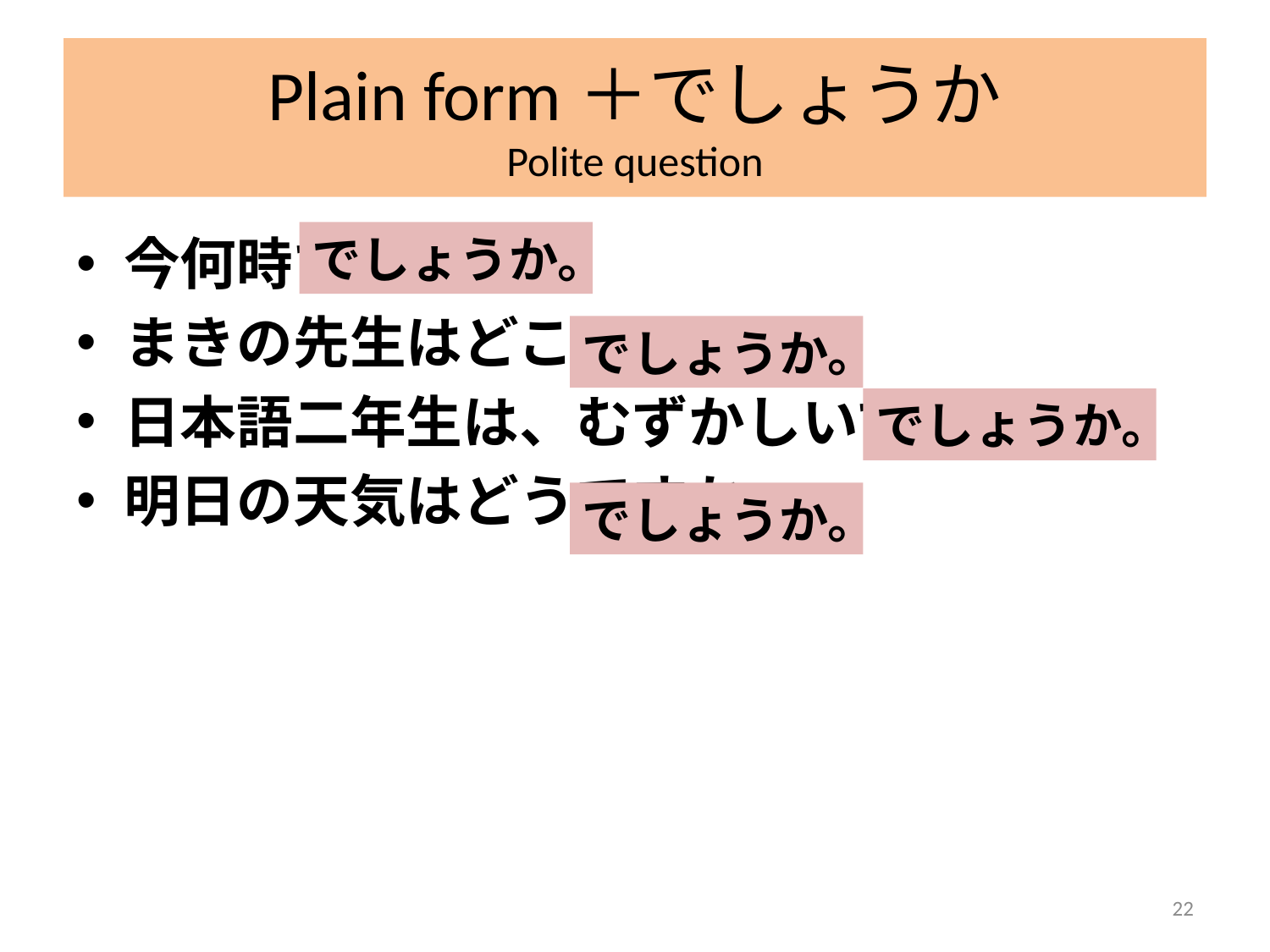

# Plain form＋でしょうか Polite question
今何時ですか。
まきの先生はどこですか。
日本語二年生は、むずかしいですか。
明日の天気はどうですか。

でしょうか。
でしょうか。
でしょうか。
でしょうか。
22